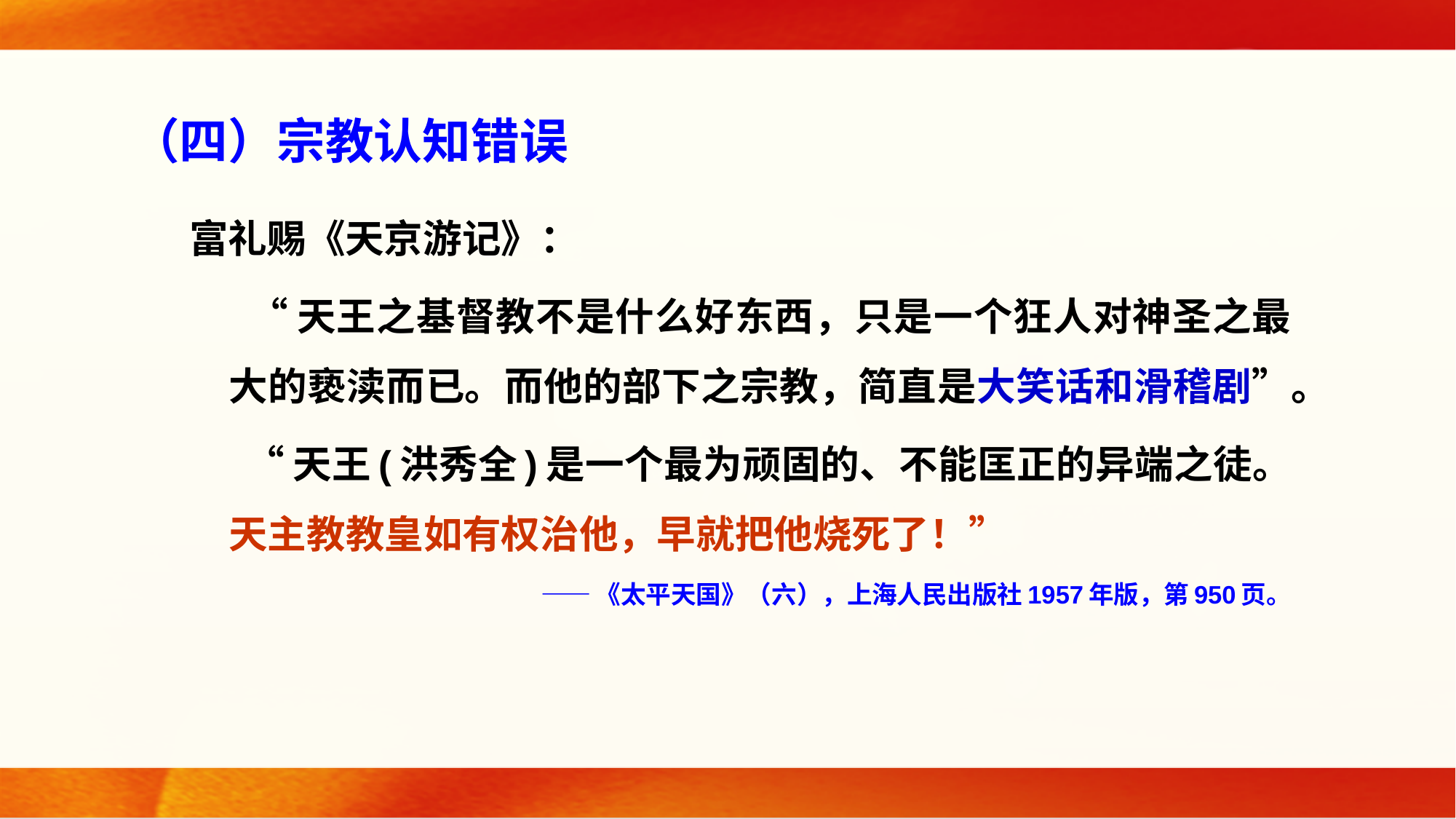

（四）宗教认知错误
富礼赐《天京游记》：
      “天王之基督教不是什么好东西，只是一个狂人对神圣之最大的亵渎而已。而他的部下之宗教，简直是大笑话和滑稽剧”。
      “天王(洪秀全)是一个最为顽固的、不能匡正的异端之徒。天主教教皇如有权治他，早就把他烧死了！”
              ——《太平天国》（六），上海人民出版社1957年版，第950页。